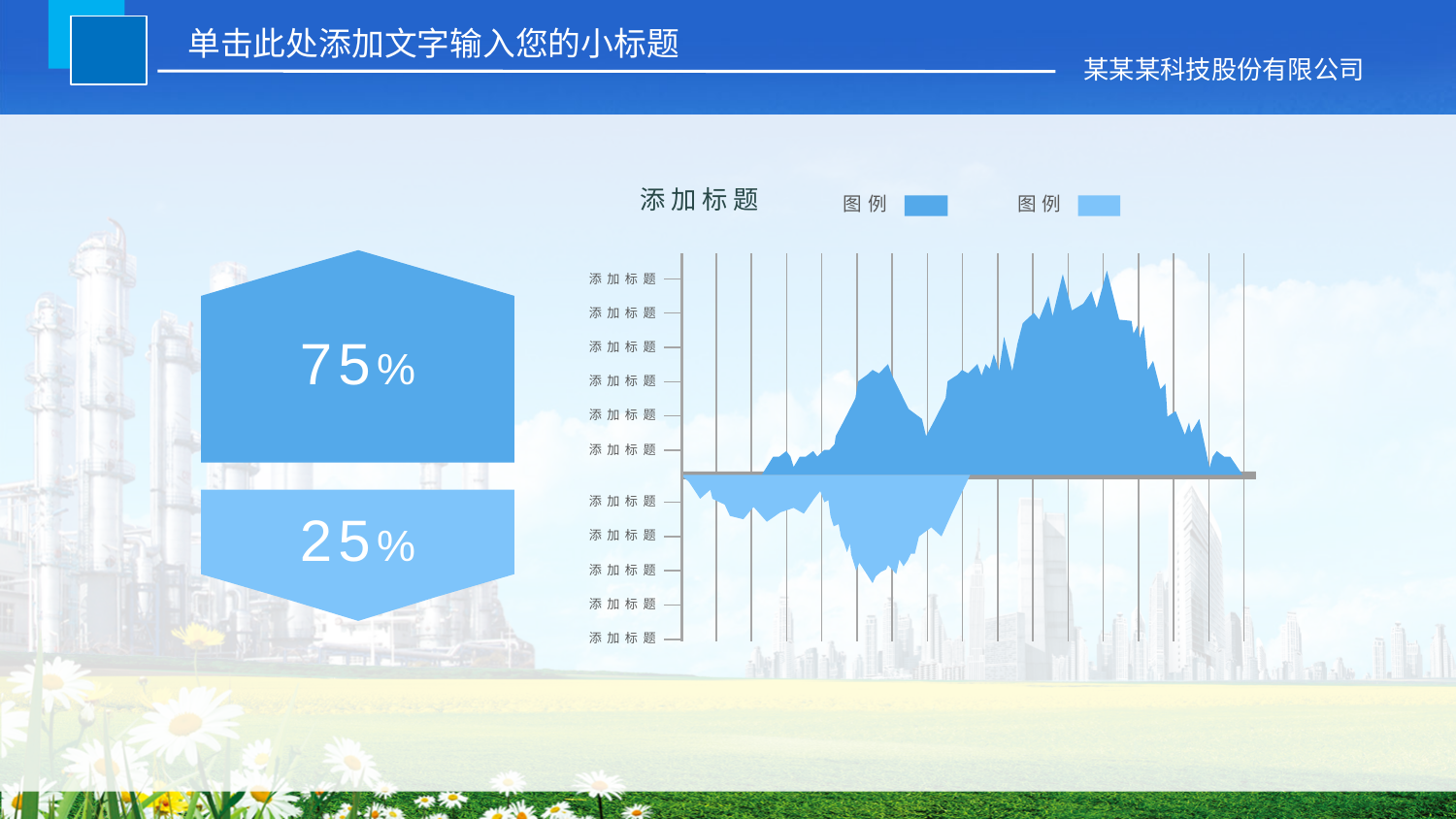

单击此处添加文字输入您的小标题
某某某科技股份有限公司
添加标题
图例

图例

75%
添加标题

添加标题
添加标题
添加标题
添加标题
添加标题

添加标题
添加标题
添加标题
添加标题
添加标题

25%